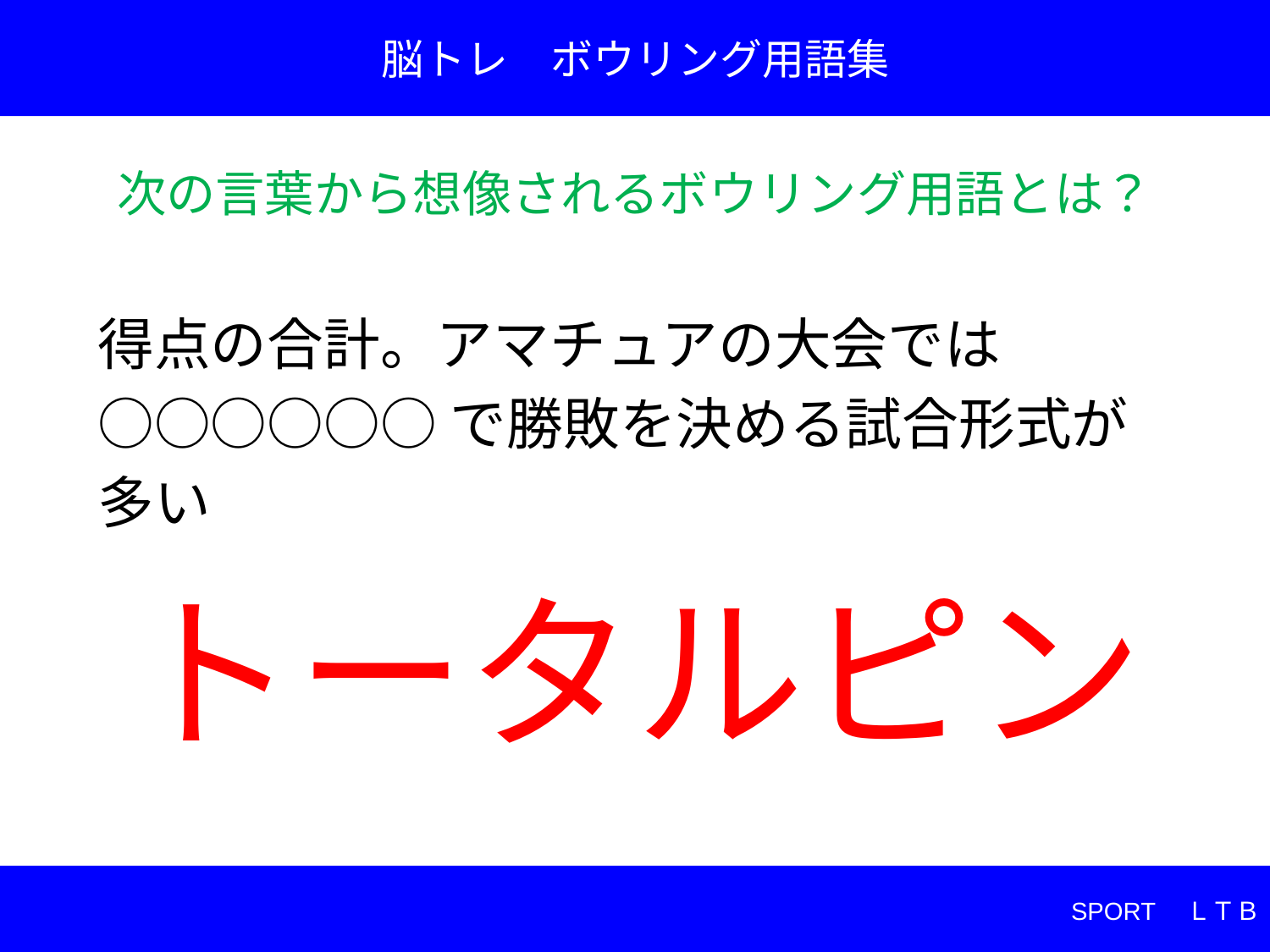

脳トレ　ボウリング用語集
次の言葉から想像されるボウリング用語とは？
得点の合計。アマチュアの大会では
○○○○○○で勝敗を決める試合形式が
多い
# トータルピン
SPORT　ＬＴＢ